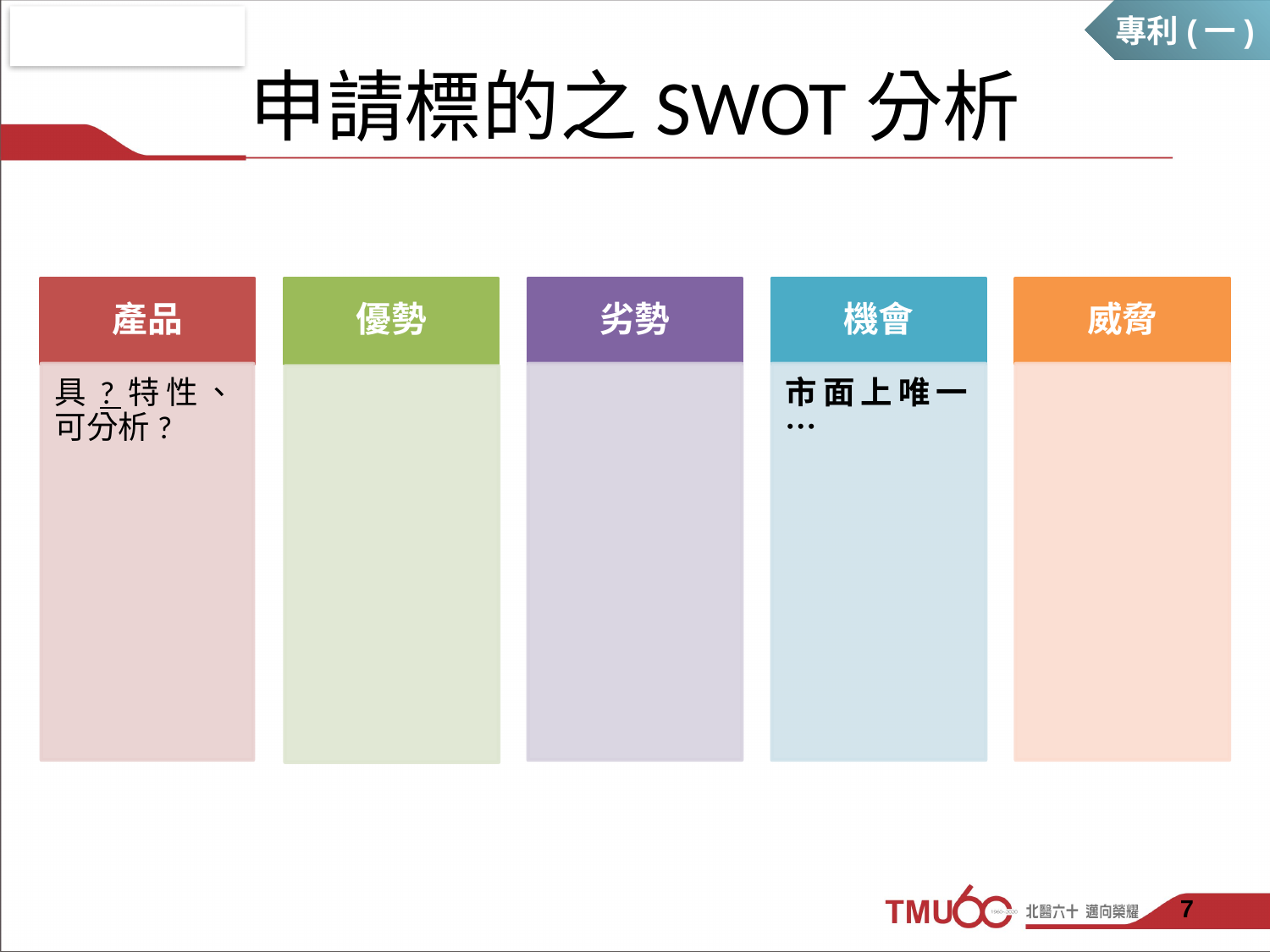

專利(一)

# 申請標的之SWOT分析
產品
具?特性、可分析?
優勢

劣勢

機會
市面上唯一…
威脅

7